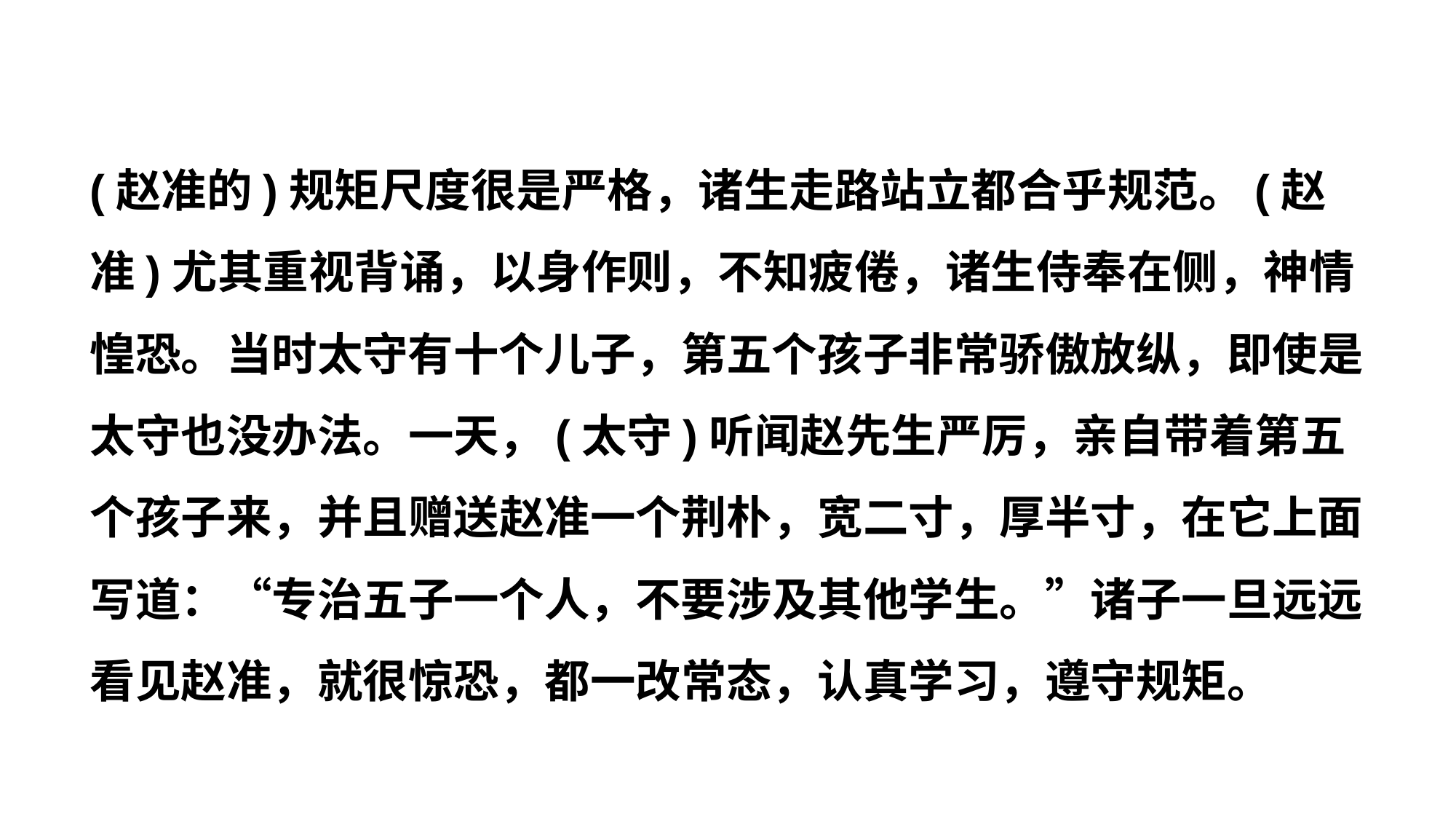

(赵准的)规矩尺度很是严格，诸生走路站立都合乎规范。(赵准)尤其重视背诵，以身作则，不知疲倦，诸生侍奉在侧，神情惶恐。当时太守有十个儿子，第五个孩子非常骄傲放纵，即使是太守也没办法。一天，(太守)听闻赵先生严厉，亲自带着第五个孩子来，并且赠送赵准一个荆朴，宽二寸，厚半寸，在它上面写道：“专治五子一个人，不要涉及其他学生。”诸子一旦远远看见赵准，就很惊恐，都一改常态，认真学习，遵守规矩。